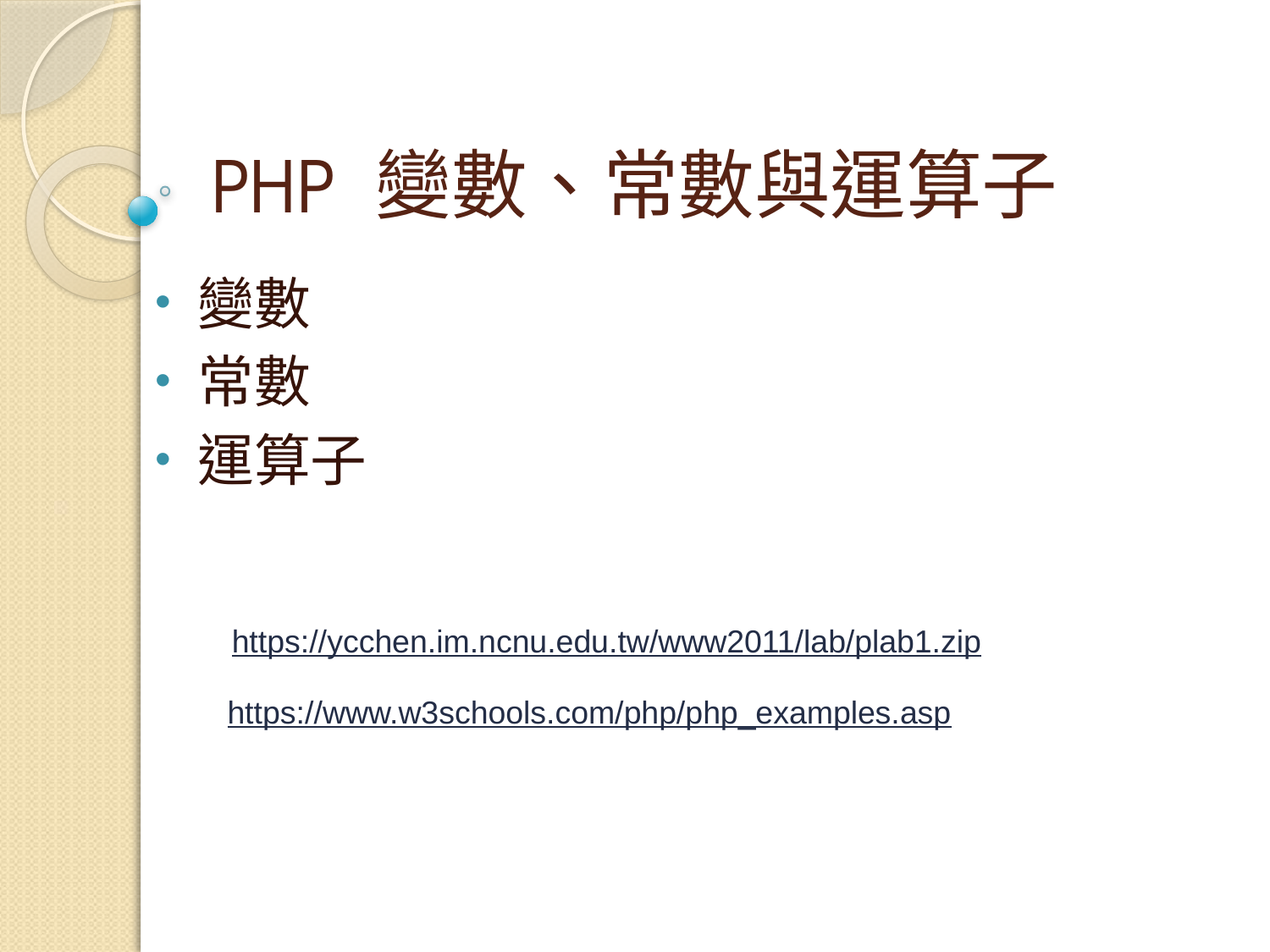

# PHP 變數、常數與運算子
 變數
 常數
 運算子

https://ycchen.im.ncnu.edu.tw/www2011/lab/plab1.zip

https://www.w3schools.com/php/php_examples.asp